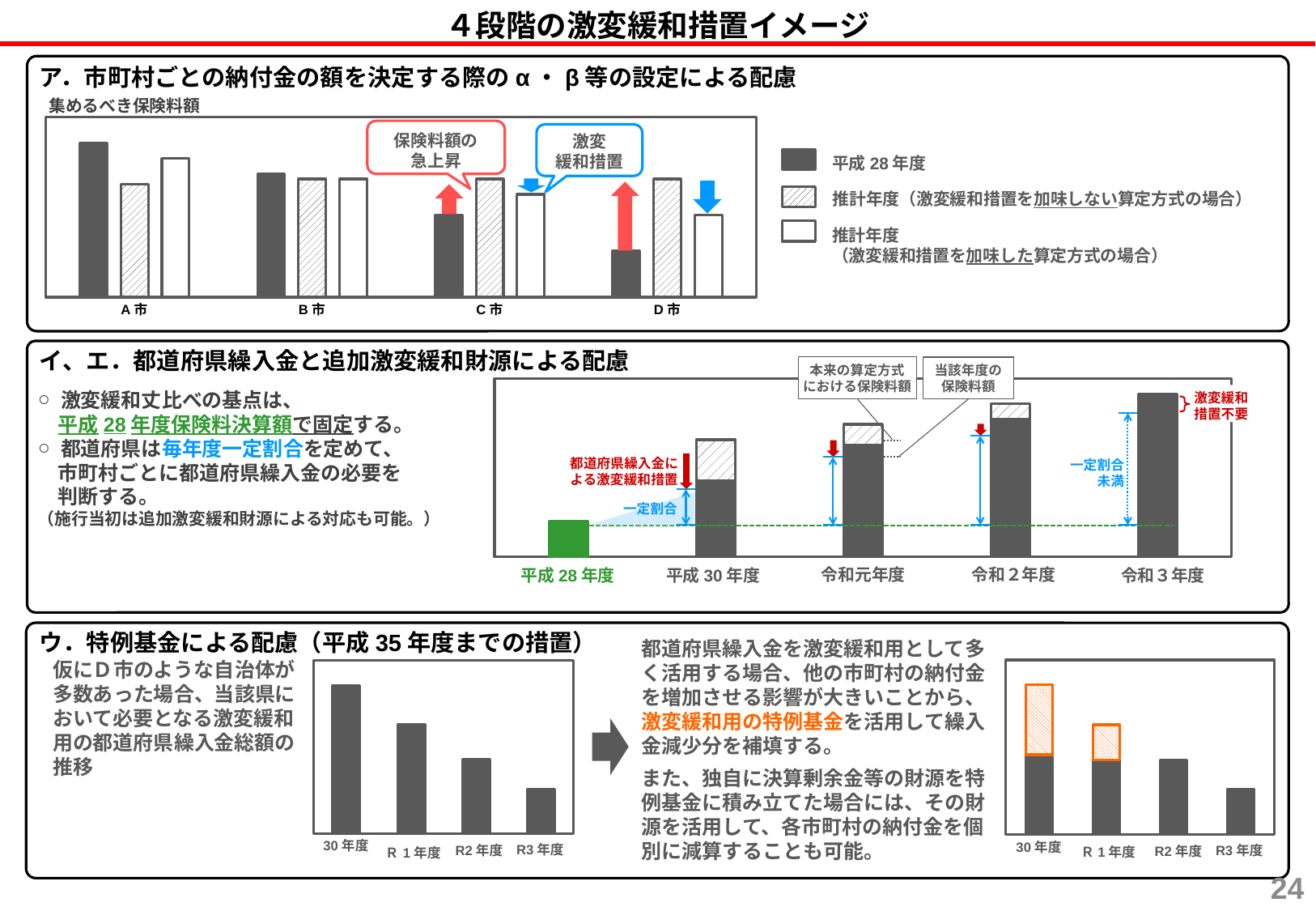

４段階の激変緩和措置イメージ

ア．市町村ごとの納付金の額を決定する際のα・β等の設定による配慮

### Chart

| Category |  |  |  |
|---|---|---|---|
| A市 | 30.0 | 22.0 | 27.0 |
| B市 | 24.0 | 23.0 | 23.0 |
| C市 | 16.0 | 23.0 | 20.0 |
| D市 | 9.0 | 23.0 | 16.0 |
集めるべき保険料額
保険料額の
急上昇
激変
緩和措置
平成28年度

推計年度（激変緩和措置を加味しない算定方式の場合）

推計年度
（激変緩和措置を加味した算定方式の場合）

イ、エ．都道府県繰入金と追加激変緩和財源による配慮
本来の算定方式
における保険料額
当該年度の
保険料額

### Chart

| Category |  |  |
|---|---|---|
| 29年度 | 7.0 | 0.0 |
| 30年度 | 15.0 | 8.0 |
| 31年度 | 22.0 | 4.0 |
| 32年度 | 27.0 | 3.0 |
| 33年度 | 32.0 | 0.0 |
激変緩和
措置不要

都道府県繰入金に
よる激変緩和措置
一定割合
未満

一定割合

令和元年度
令和２年度
令和３年度
平成30年度
平成28年度
激変緩和丈比べの基点は、
　平成28年度保険料決算額で固定する。
都道府県は毎年度一定割合を定めて、
　市町村ごとに都道府県繰入金の必要を
　判断する。
（施行当初は追加激変緩和財源による対応も可能。）
ウ．特例基金による配慮（平成35年度までの措置）

都道府県繰入金を激変緩和用として多く活用する場合、他の市町村の納付金を増加させる影響が大きいことから、激変緩和用の特例基金を活用して繰入金減少分を補填する。

また、独自に決算剰余金等の財源を特例基金に積み立てた場合には、その財源を活用して、各市町村の納付金を個別に減算することも可能。
仮にＤ市のような自治体が多数あった場合、当該県において必要となる激変緩和用の都道府県繰入金総額の推移

### Chart

| Category |  |  |
|---|---|---|
| 30年度 | 16.0 | 14.0 |
| 31年度 | 15.0 | 7.0 |
| 32年度 | 15.0 | 0.0 |
| 33年度 | 9.0 | 0.0 |

### Chart

| Category |  |
|---|---|
| 30年度 | 30.0 |
| 31年度 | 22.0 |
| 32年度 | 15.0 |
| 33年度 | 9.0 |
R3年度
R2年度
R3年度
R2年度
Ｒ1年度
24